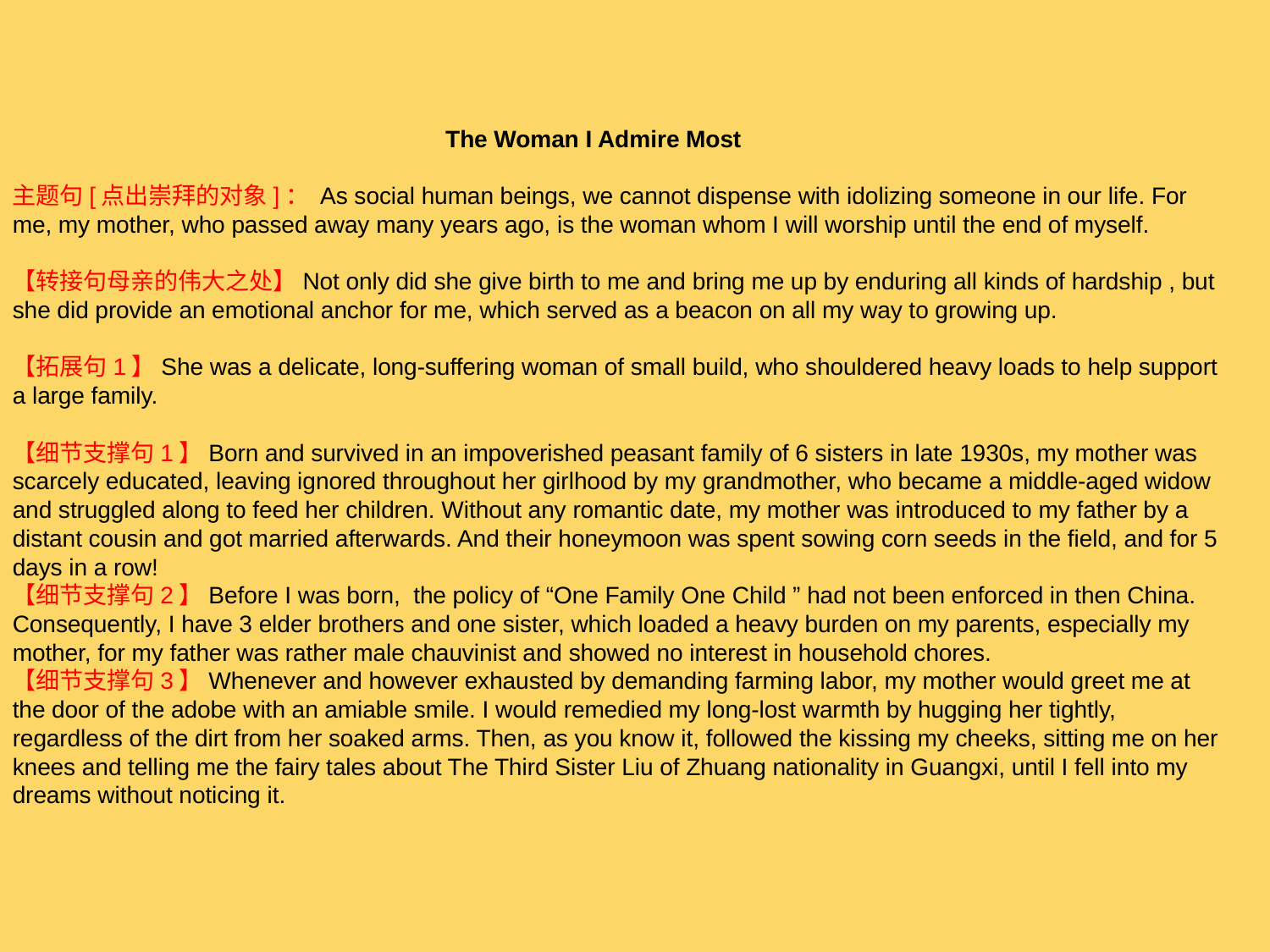

The Woman I Admire Most

主题句[点出崇拜的对象]： As social human beings, we cannot dispense with idolizing someone in our life. For me, my mother, who passed away many years ago, is the woman whom I will worship until the end of myself.

【转接句母亲的伟大之处】Not only did she give birth to me and bring me up by enduring all kinds of hardship , but she did provide an emotional anchor for me, which served as a beacon on all my way to growing up.

【拓展句1】She was a delicate, long-suffering woman of small build, who shouldered heavy loads to help support a large family.

【细节支撑句1】Born and survived in an impoverished peasant family of 6 sisters in late 1930s, my mother was scarcely educated, leaving ignored throughout her girlhood by my grandmother, who became a middle-aged widow and struggled along to feed her children. Without any romantic date, my mother was introduced to my father by a distant cousin and got married afterwards. And their honeymoon was spent sowing corn seeds in the field, and for 5 days in a row!
【细节支撑句2】Before I was born,  the policy of “One Family One Child ” had not been enforced in then China. Consequently, I have 3 elder brothers and one sister, which loaded a heavy burden on my parents, especially my mother, for my father was rather male chauvinist and showed no interest in household chores.
【细节支撑句3】Whenever and however exhausted by demanding farming labor, my mother would greet me at the door of the adobe with an amiable smile. I would remedied my long-lost warmth by hugging her tightly, regardless of the dirt from her soaked arms. Then, as you know it, followed the kissing my cheeks, sitting me on her knees and telling me the fairy tales about The Third Sister Liu of Zhuang nationality in Guangxi, until I fell into my dreams without noticing it.